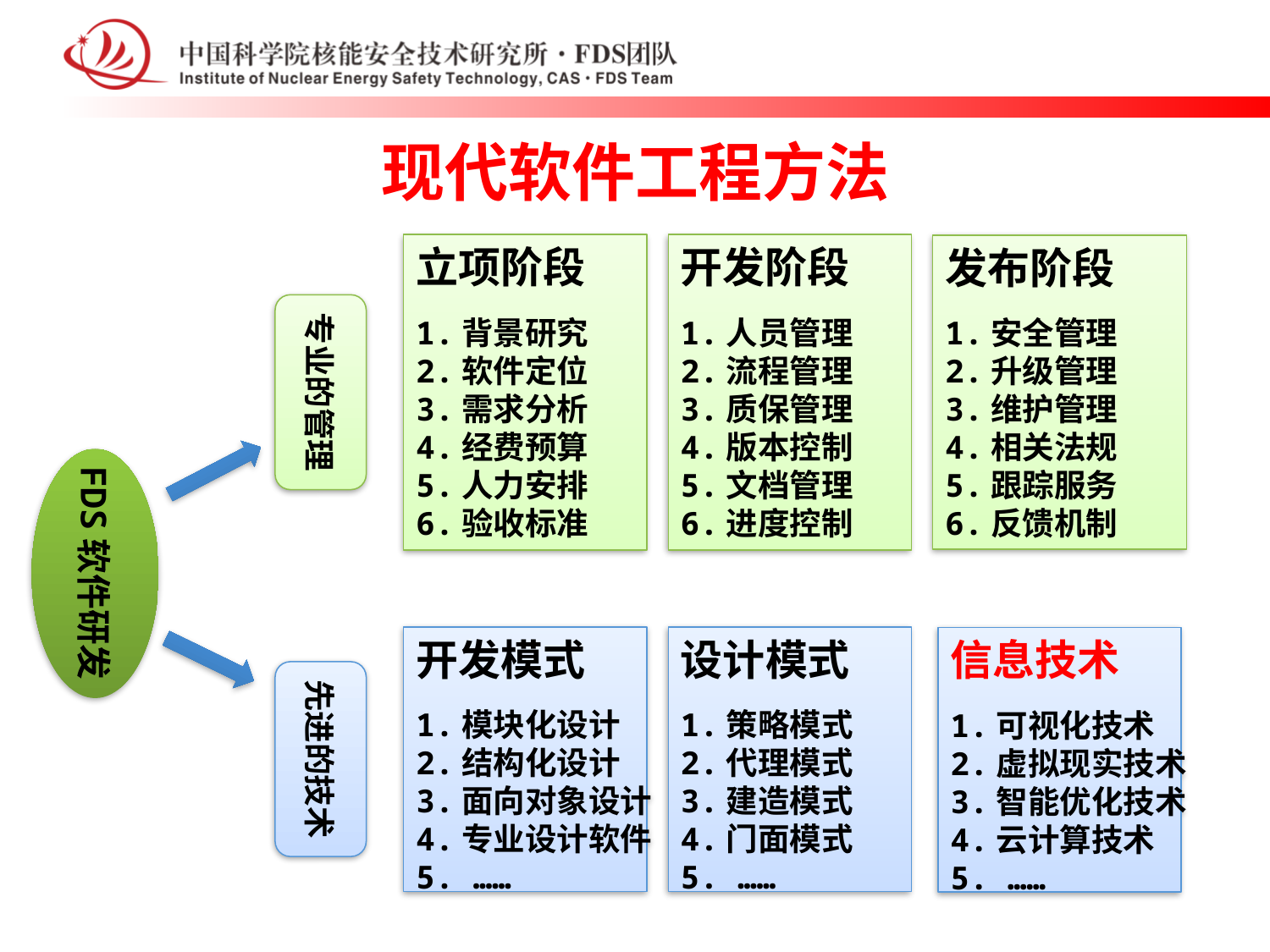

现代软件工程方法
立项阶段
1.背景研究
2.软件定位
3.需求分析
4.经费预算
5.人力安排
6.验收标准
开发阶段
1.人员管理
2.流程管理
3.质保管理
4.版本控制
5.文档管理
6.进度控制
发布阶段
1.安全管理
2.升级管理
3.维护管理
4.相关法规
5.跟踪服务
6.反馈机制
专业的管理
FDS软件研发

开发模式
1.模块化设计
2.结构化设计
3.面向对象设计
4.专业设计软件
5. ……
设计模式
1.策略模式
2.代理模式
3.建造模式
4.门面模式
5. ……
信息技术
1.可视化技术
2.虚拟现实技术
3.智能优化技术
4.云计算技术
5. ……

先进的技术